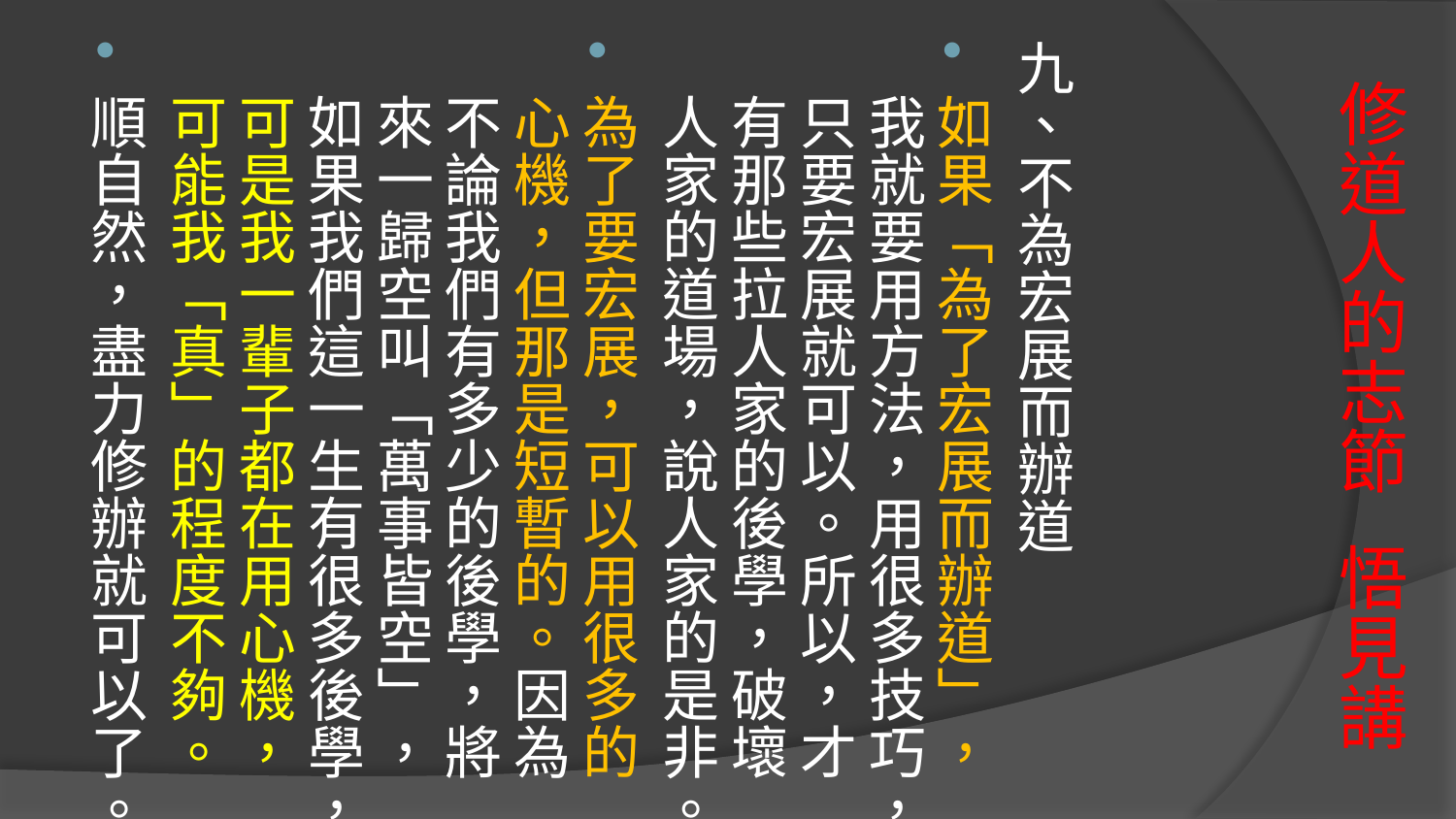

九、不為宏展而辦道
如果﹁為了宏展而辦道﹂，我就要用方法，用很多技巧，只要宏展就可以。所以，才有那些拉人家的後學，破壞人家的道場，說人家的是非。
為了要宏展，可以用很多的心機，但那是短暫的。因為不論我們有多少的後學，將來一歸空叫﹁萬事皆空﹂，如果我們這一生有很多後學，可是我一輩子都在用心機，可能我﹁真﹂的程度不夠。
順自然，盡力修辦就可以了。

# 修道人的志節   悟見講